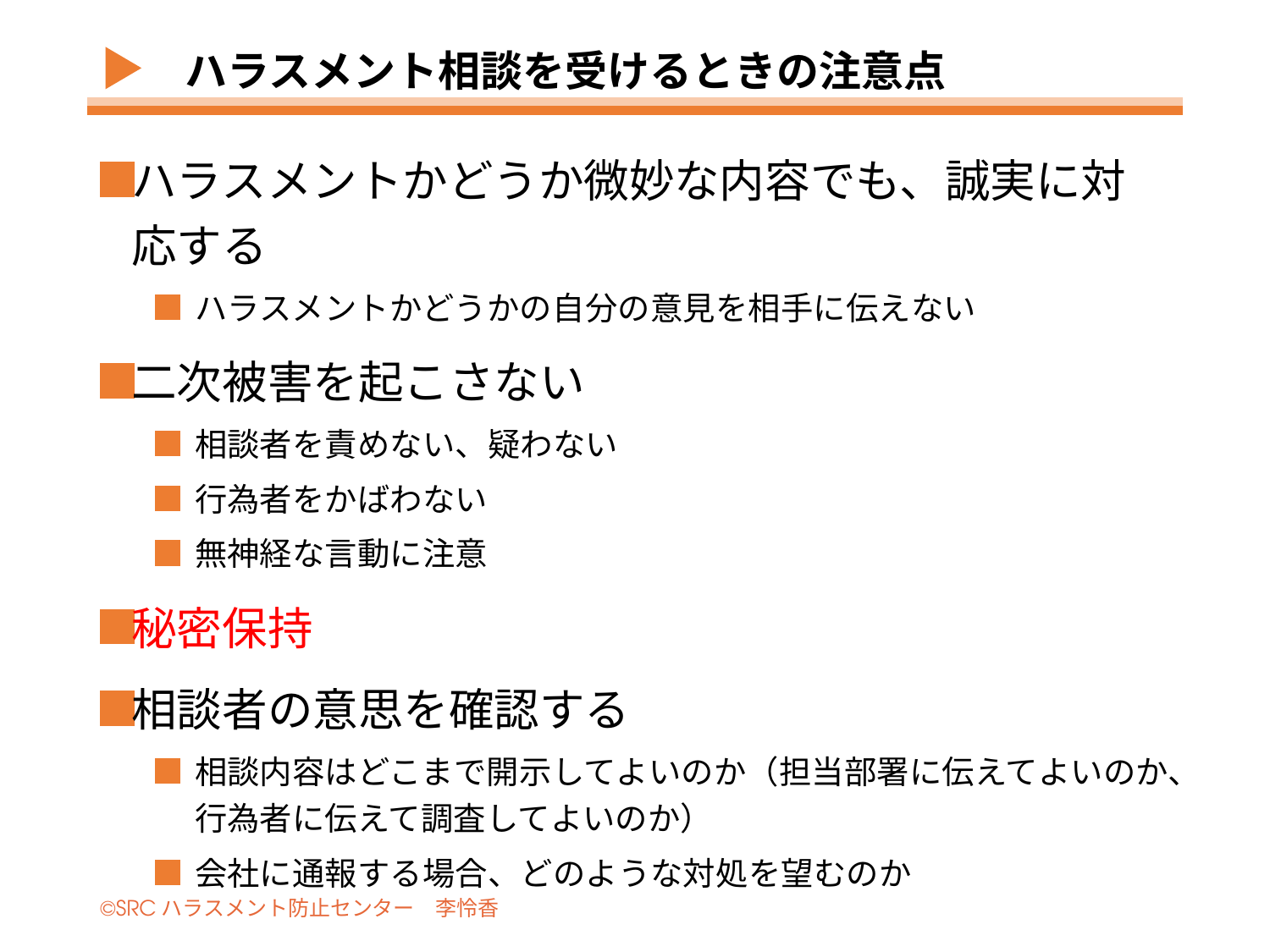

# ハラスメント相談を受けるときの注意点
ハラスメントかどうか微妙な内容でも、誠実に対応する
ハラスメントかどうかの自分の意見を相手に伝えない
二次被害を起こさない
相談者を責めない、疑わない
行為者をかばわない
無神経な言動に注意
秘密保持
相談者の意思を確認する
相談内容はどこまで開示してよいのか（担当部署に伝えてよいのか、行為者に伝えて調査してよいのか）
会社に通報する場合、どのような対処を望むのか
©SRCハラスメント防止センター　李怜香